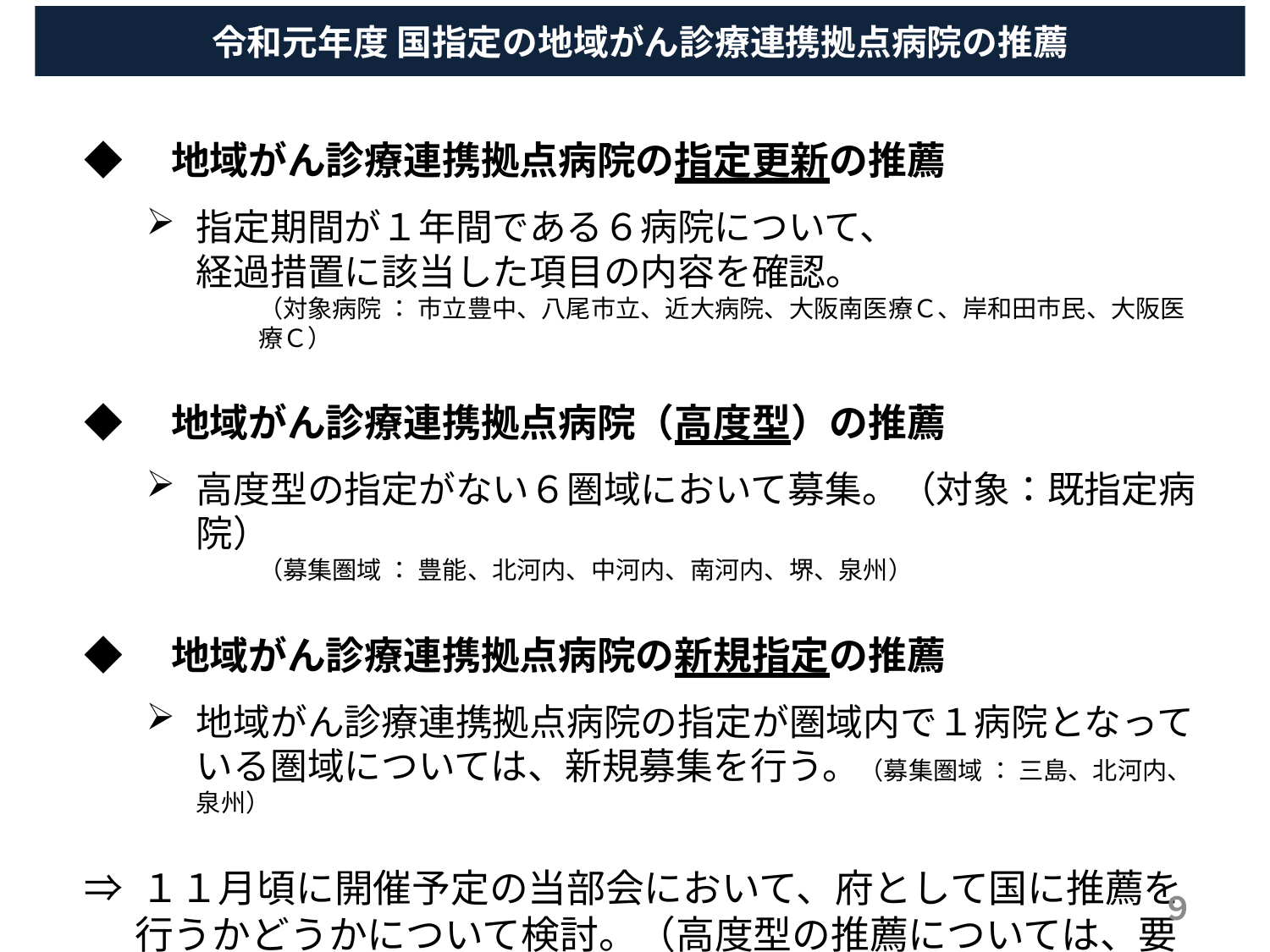

令和元年度 国指定の地域がん診療連携拠点病院の推薦
◆　地域がん診療連携拠点病院の指定更新の推薦

指定期間が１年間である６病院について、
経過措置に該当した項目の内容を確認。
（対象病院 ： 市立豊中、八尾市立、近大病院、大阪南医療Ｃ、岸和田市民、大阪医療Ｃ）

◆　地域がん診療連携拠点病院（高度型）の推薦

高度型の指定がない６圏域において募集。（対象：既指定病院）
（募集圏域 ： 豊能、北河内、中河内、南河内、堺、泉州）
◆　地域がん診療連携拠点病院の新規指定の推薦

地域がん診療連携拠点病院の指定が圏域内で１病院となっている圏域については、新規募集を行う。（募集圏域 ： 三島、北河内、泉州）

⇒ １１月頃に開催予定の当部会において、府として国に推薦を行うかどうかについて検討。（高度型の推薦については、要件「診療実績が圏域において最も優れている病院」についても審議。）
９